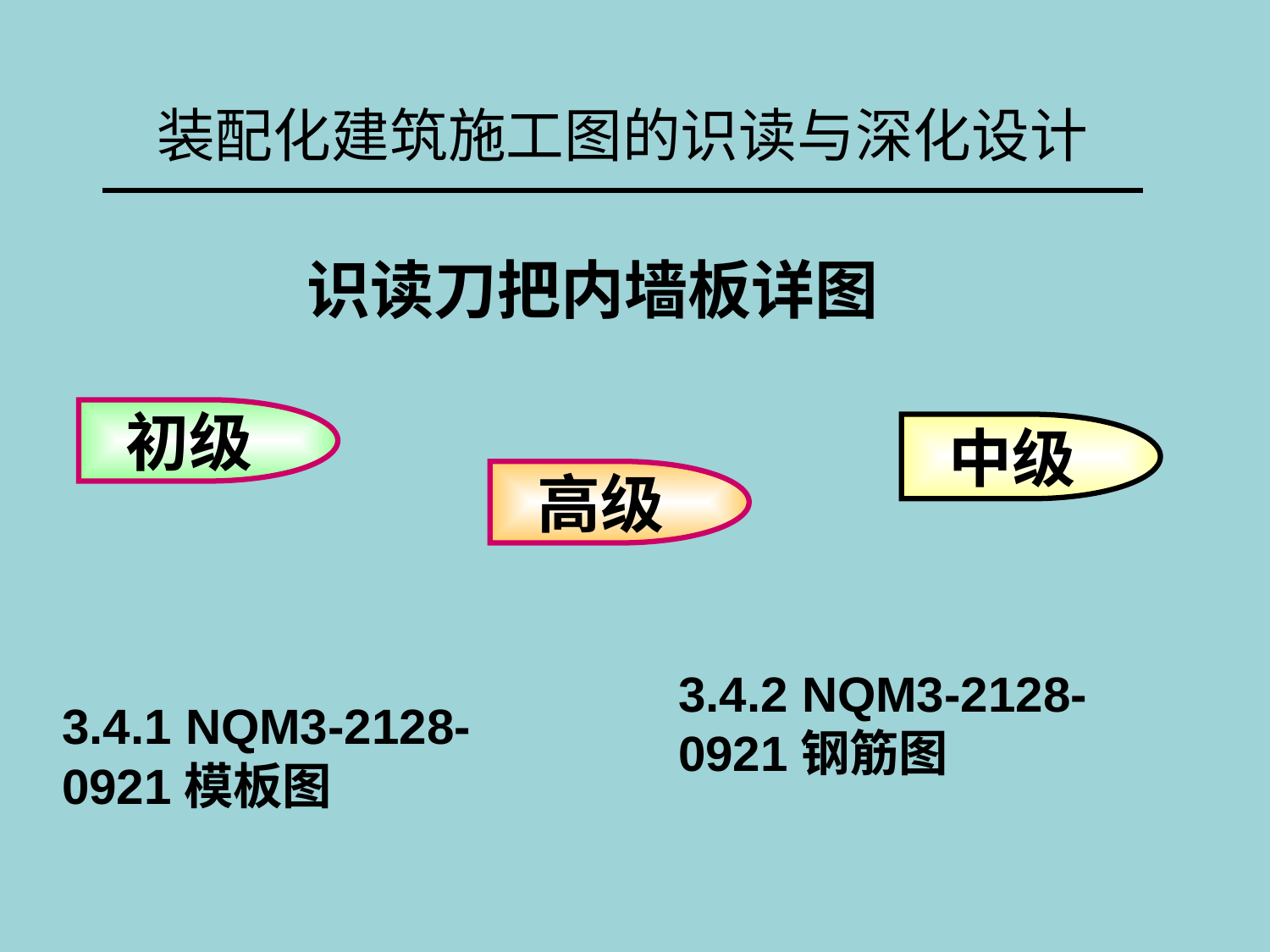

# 装配化建筑施工图的识读与深化设计
识读刀把内墙板详图
初级
中级
高级
3.4.2 NQM3-2128-0921钢筋图
3.4.1 NQM3-2128-0921模板图